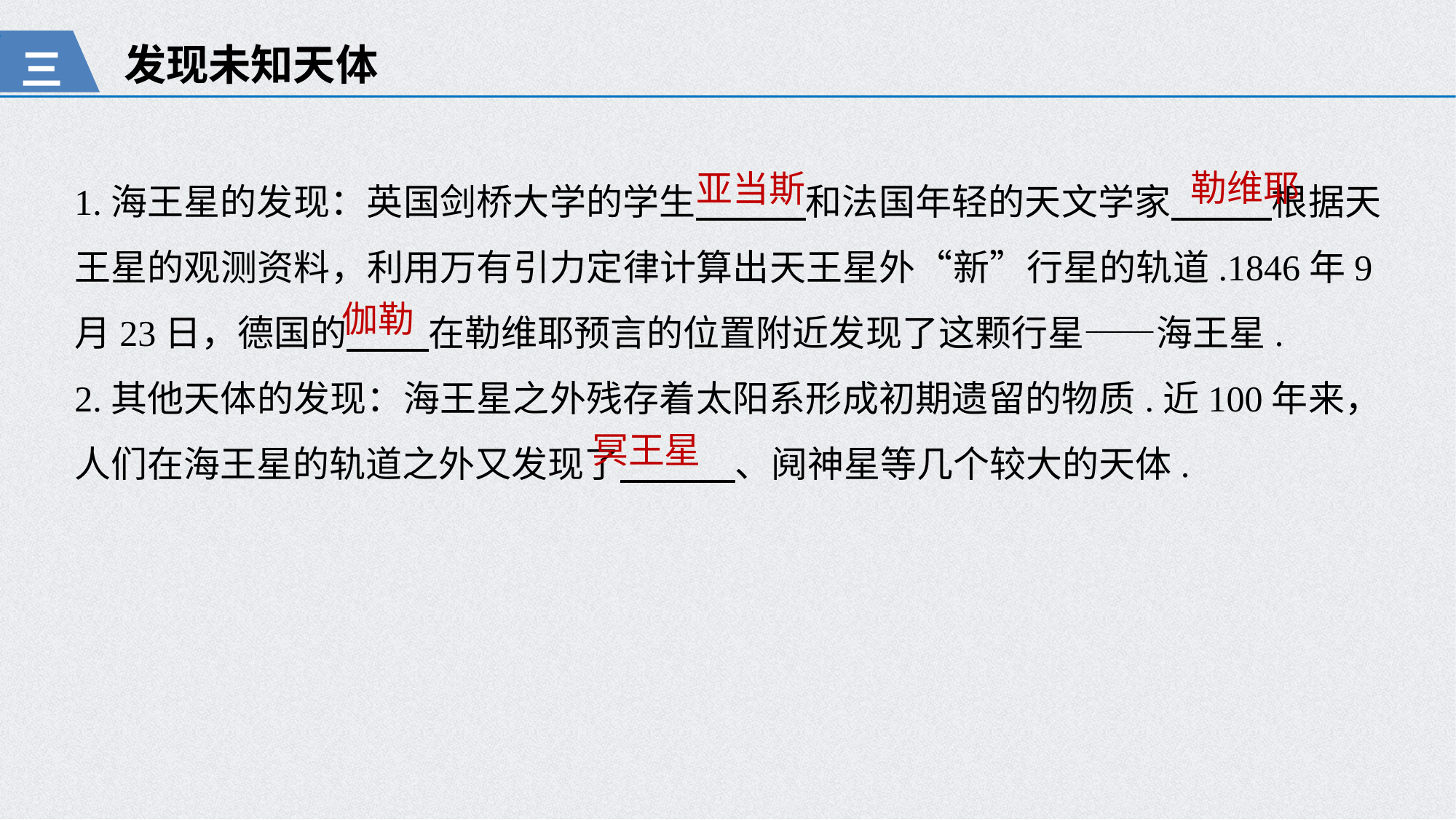

发现未知天体

三
1.海王星的发现：英国剑桥大学的学生             和法国年轻的天文学家            根据天王星的观测资料，利用万有引力定律计算出天王星外“新”行星的轨道.1846年9月23日，德国的          在勒维耶预言的位置附近发现了这颗行星——海王星.
2.其他天体的发现：海王星之外残存着太阳系形成初期遗留的物质.近100年来，人们在海王星的轨道之外又发现了              、阋神星等几个较大的天体.
勒维耶
亚当斯
伽勒
冥王星